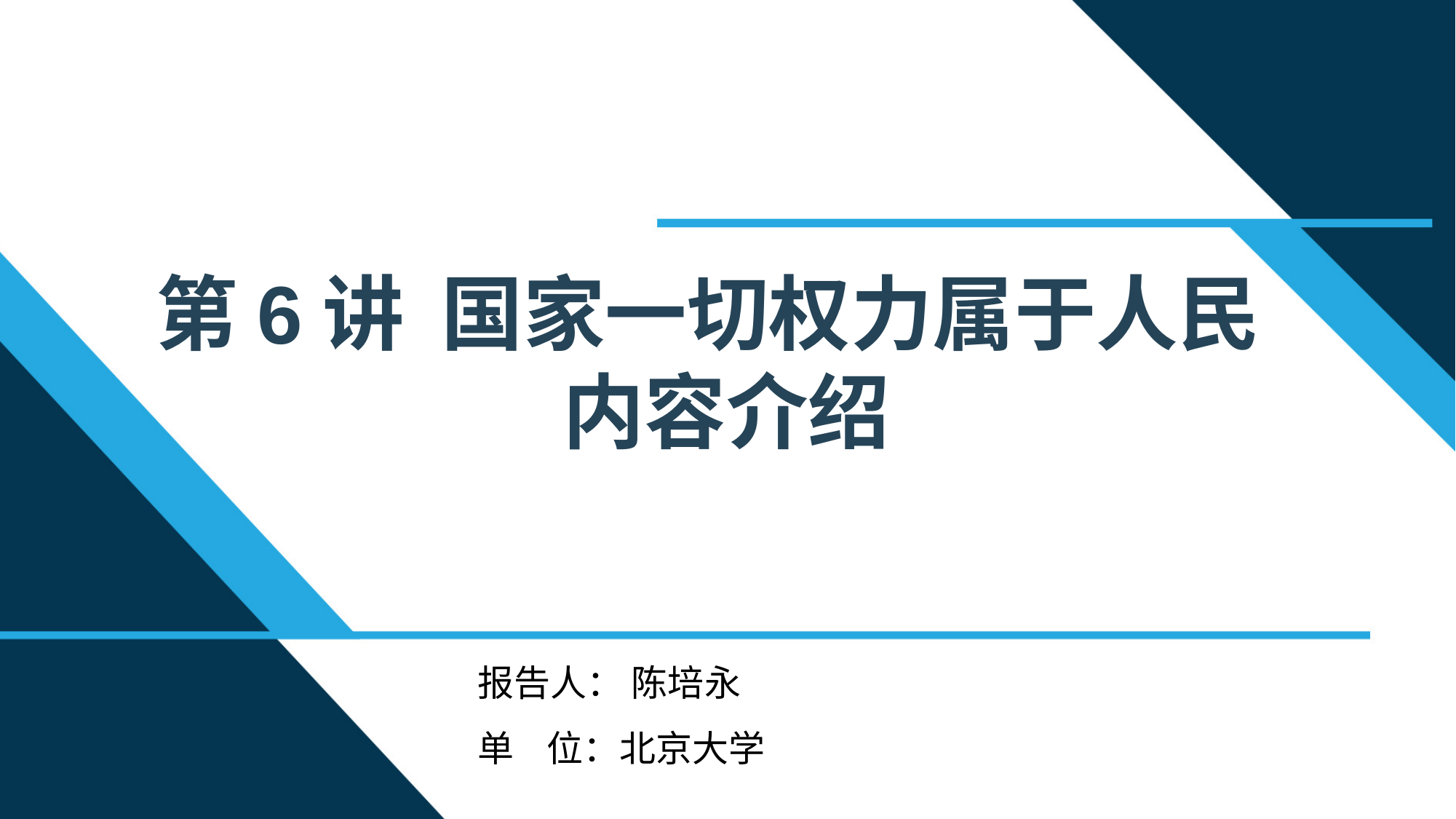

第6讲  国家一切权力属于人民
内容介绍

报告人： 陈培永
单    位：北京大学